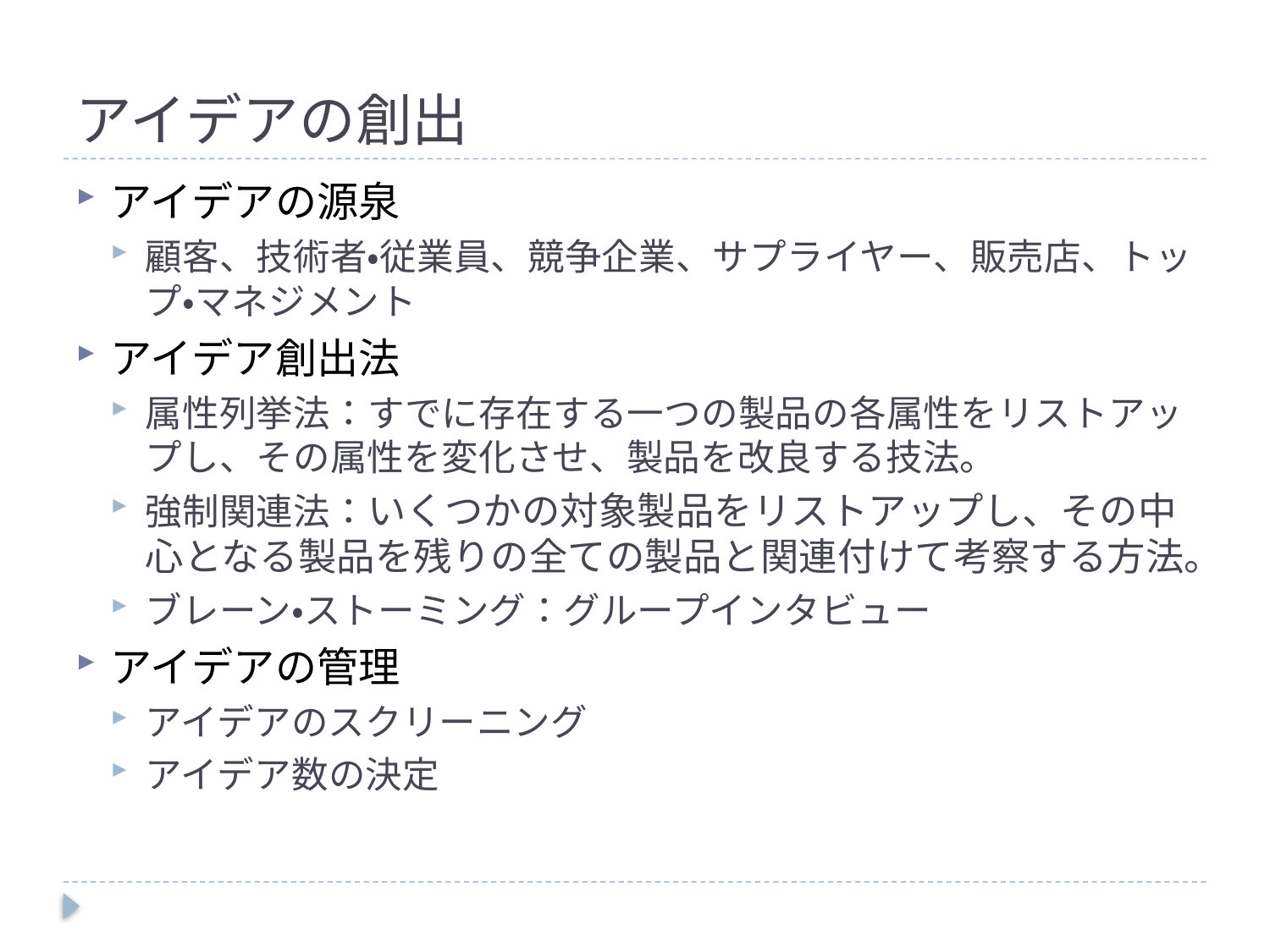

# アイデアの創出
アイデアの源泉
顧客、技術者・従業員、競争企業、サプライヤー、販売店、トップ・マネジメント
アイデア創出法
属性列挙法：すでに存在する一つの製品の各属性をリストアップし、その属性を変化させ、製品を改良する技法。
強制関連法：いくつかの対象製品をリストアップし、その中心となる製品を残りの全ての製品と関連付けて考察する方法。
ブレーン・ストーミング：グループインタビュー
アイデアの管理
アイデアのスクリーニング
アイデア数の決定